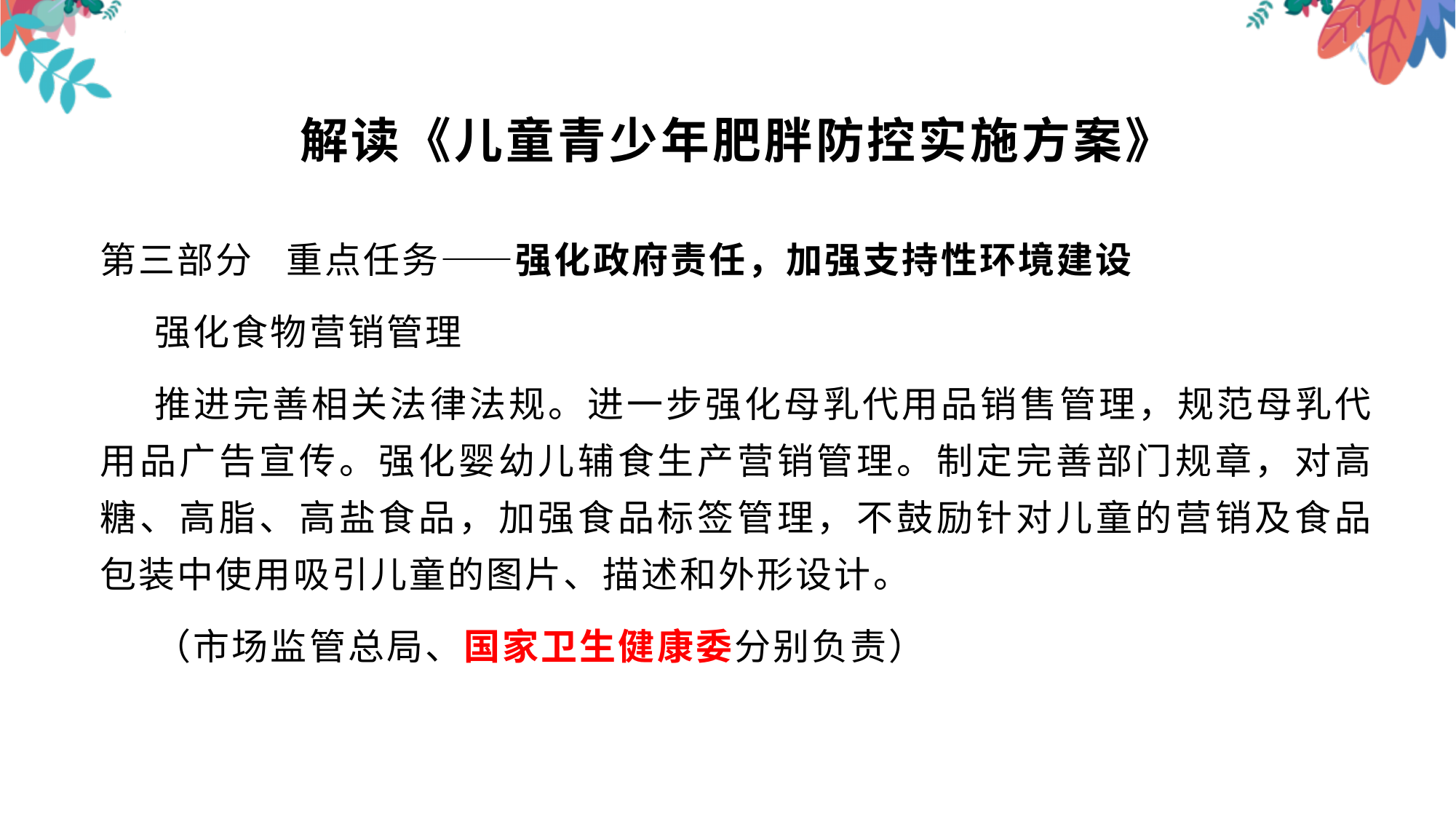

# 解读《儿童青少年肥胖防控实施方案》
第三部分   重点任务——强化政府责任，加强支持性环境建设
强化食物营销管理
推进完善相关法律法规。进一步强化母乳代用品销售管理，规范母乳代用品广告宣传。强化婴幼儿辅食生产营销管理。制定完善部门规章，对高糖、高脂、高盐食品，加强食品标签管理，不鼓励针对儿童的营销及食品包装中使用吸引儿童的图片、描述和外形设计。
（市场监管总局、国家卫生健康委分别负责）